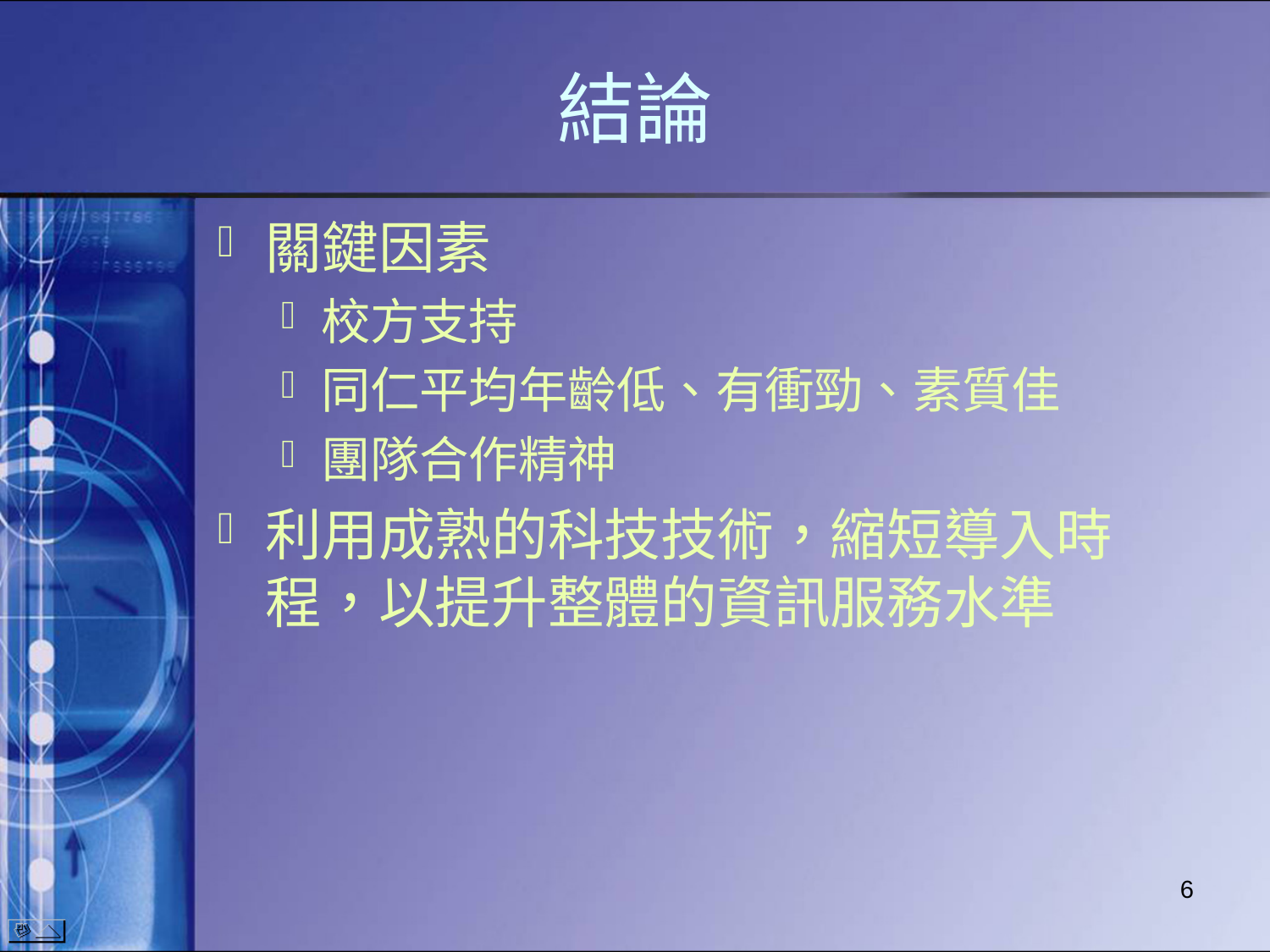

# 結論
關鍵因素
校方支持
同仁平均年齡低、有衝勁、素質佳
團隊合作精神
利用成熟的科技技術，縮短導入時程，以提升整體的資訊服務水準

6